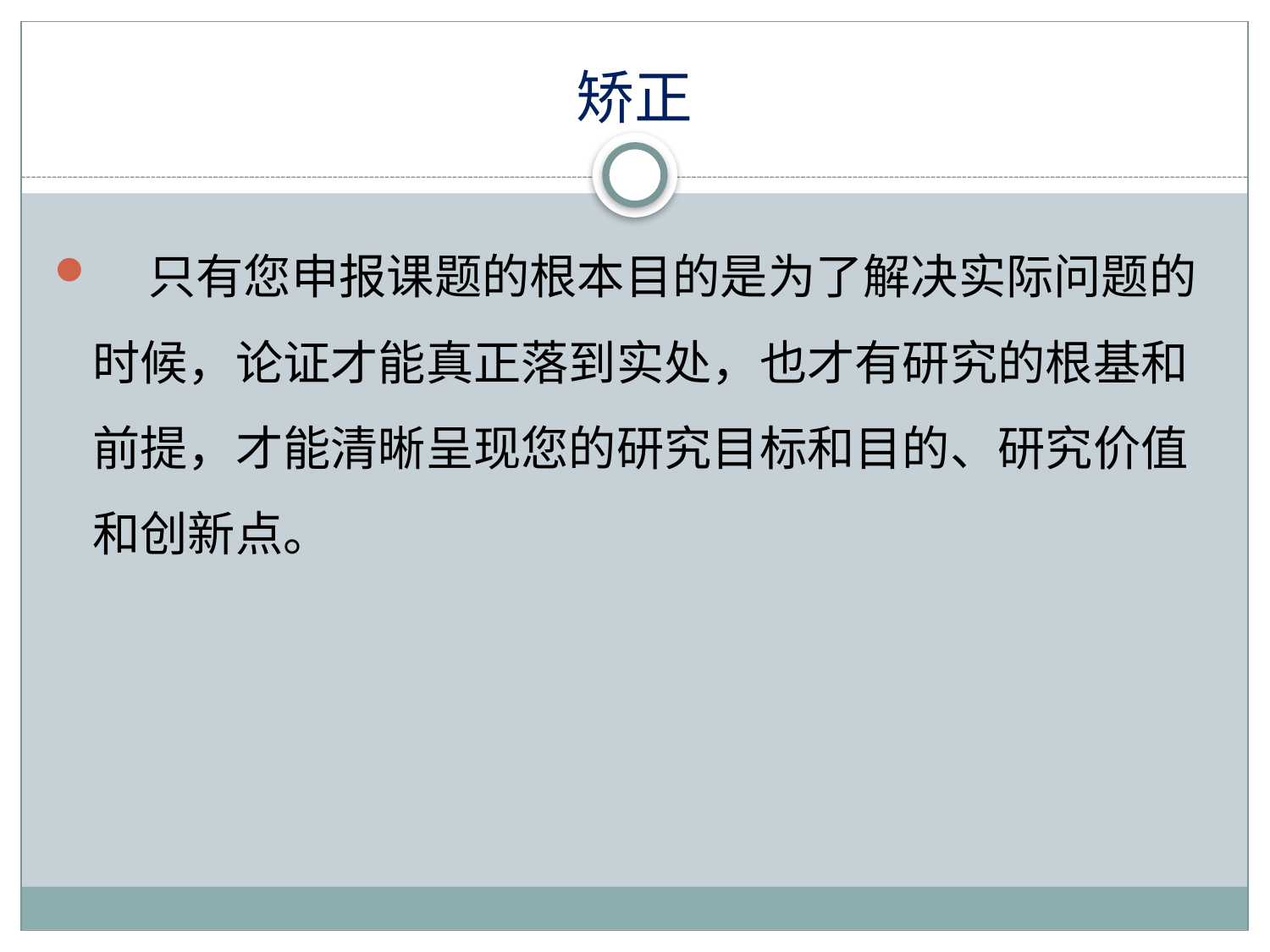

# 矫正
    只有您申报课题的根本目的是为了解决实际问题的时候，论证才能真正落到实处，也才有研究的根基和前提，才能清晰呈现您的研究目标和目的、研究价值和创新点。